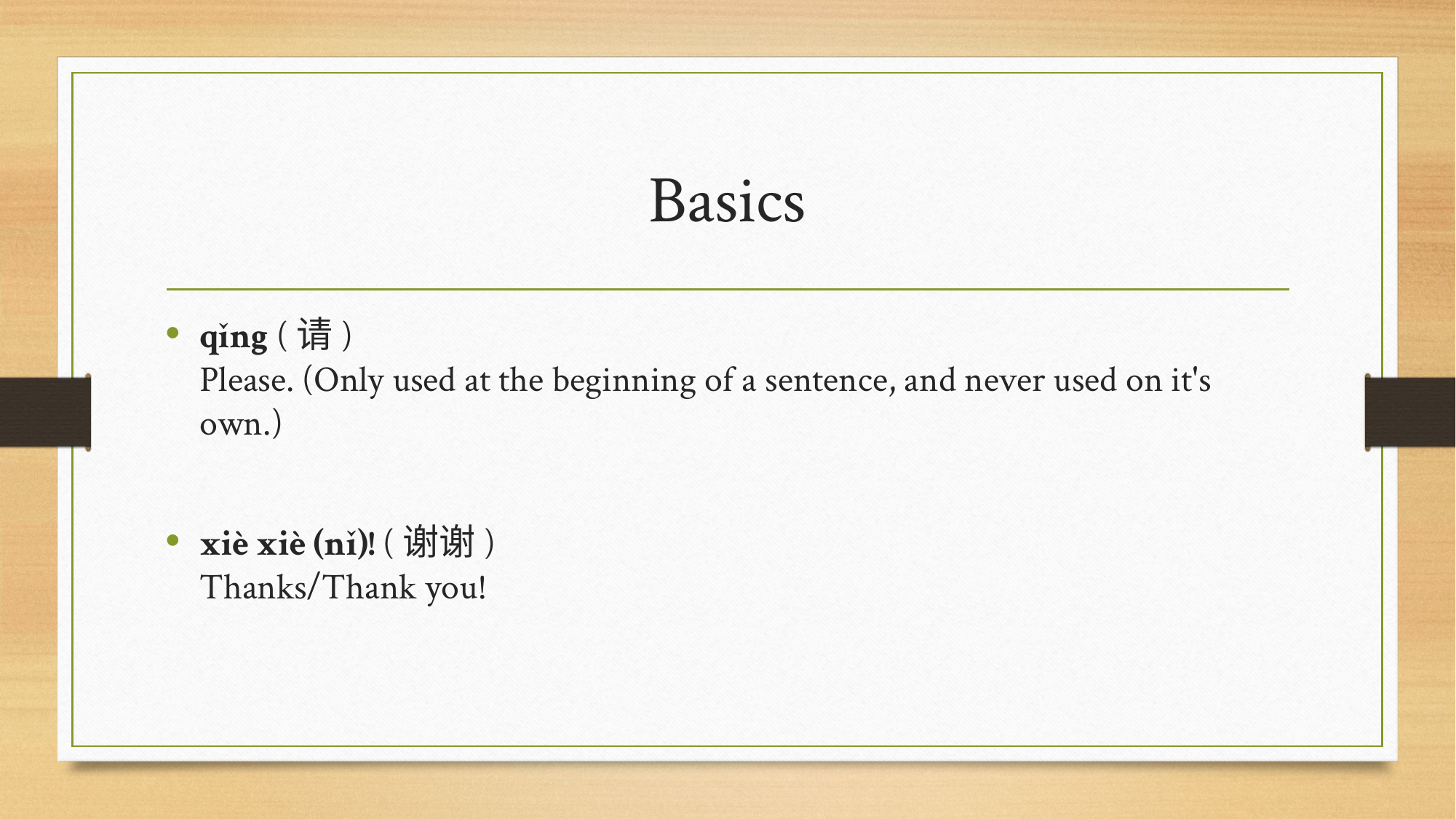

# Basics
qǐng (请)
Please. (Only used at the beginning of a sentence, and never used on it's own.)

xiè xiè (nǐ)! (谢谢)
Thanks/Thank you!